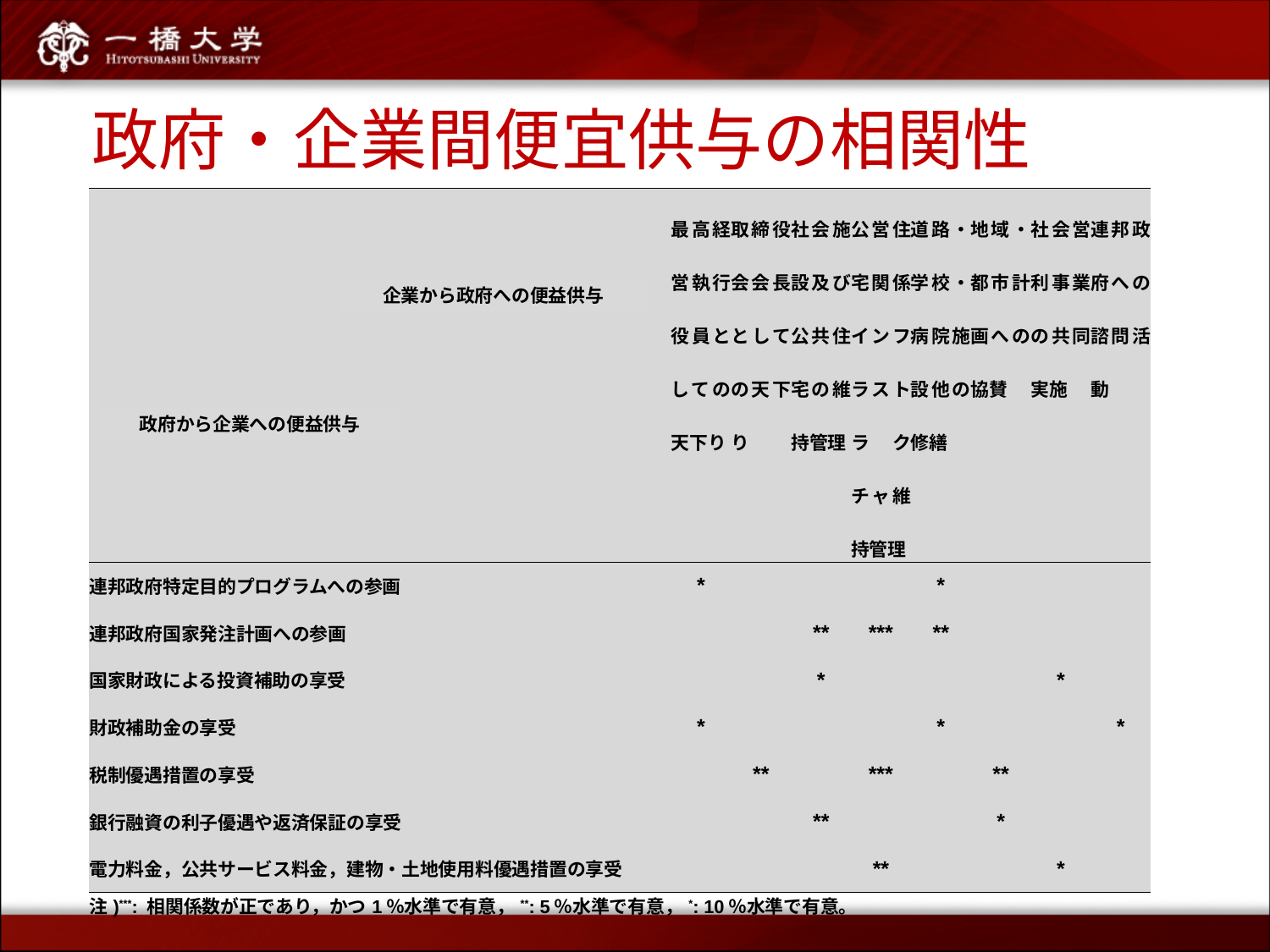

政府・企業間便宜供与の相関性
|  | 最高経営執行役員としての天下り | 取締役会会長としての天下り | 社会施設及び公共住宅の維持管理 | 公営住宅関係インフラストラクチャ維持管理 | 道路・学校・病院施設他の修繕 | 地域・都市計画への協賛 | 社会営利事業の共同実施 | 連邦政府への諮問活動 |
| --- | --- | --- | --- | --- | --- | --- | --- | --- |
| 連邦政府特定目的プログラムへの参画 | \* |  |  |  | \* |  |  |  |
| 連邦政府国家発注計画への参画 |  |  | \*\* | \*\*\* | \*\* |  |  |  |
| 国家財政による投資補助の享受 |  |  | \* |  |  |  | \* |  |
| 財政補助金の享受 | \* |  |  |  | \* |  |  | \* |
| 税制優遇措置の享受 |  | \*\* |  | \*\*\* |  | \*\* |  |  |
| 銀行融資の利子優遇や返済保証の享受 |  |  | \*\* |  |  | \* |  |  |
| 電力料金，公共サービス料金，建物・土地使用料優遇措置の享受 |  |  |  | \*\* |  |  | \* |  |
| 注)\*\*\*: 相関係数が正であり，かつ1％水準で有意，\*\*: 5％水準で有意，\*: 10％水準で有意。 |  |  |  |  |  |  |  |  |
企業から政府への便益供与
政府から企業への便益供与